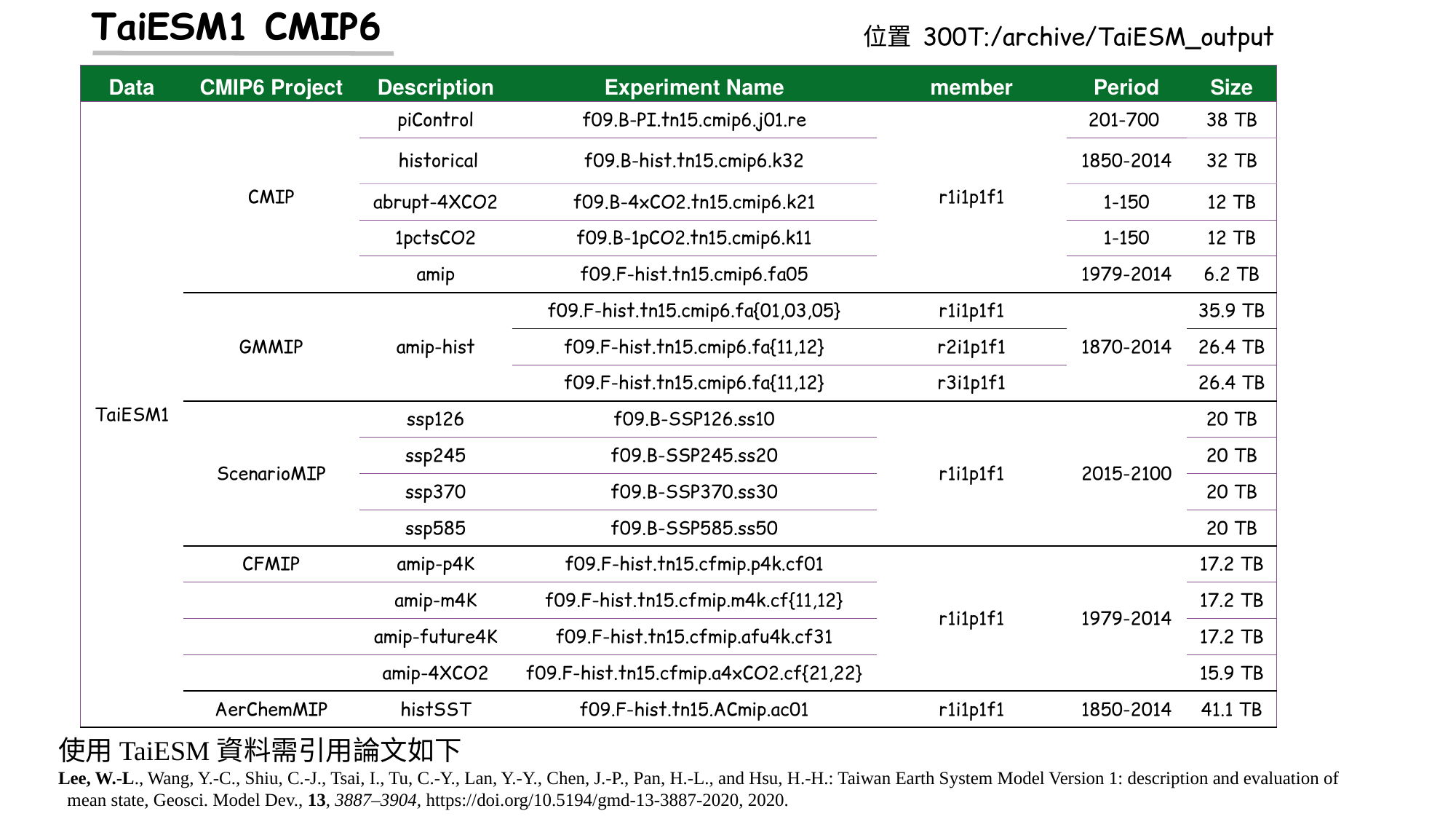

TaiESM1 CMIP6
位置 300T:/archive/TaiESM_output
| Data | CMIP6 Project | Description | Experiment Name | member | Period | Size |
| --- | --- | --- | --- | --- | --- | --- |
| TaiESM1 | CMIP | piControl | f09.B-PI.tn15.cmip6.j01.re | r1i1p1f1 | 201-700 | 38 TB |
|  |  | historical | f09.B-hist.tn15.cmip6.k32 |  | 1850-2014 | 32 TB |
|  |  | abrupt-4XCO2 | f09.B-4xCO2.tn15.cmip6.k21 |  | 1-150 | 12 TB |
|  |  | 1pctsCO2 | f09.B-1pCO2.tn15.cmip6.k11 |  | 1-150 | 12 TB |
|  |  | amip | f09.F-hist.tn15.cmip6.fa05 |  | 1979-2014 | 6.2 TB |
|  | GMMIP | amip-hist | f09.F-hist.tn15.cmip6.fa{01,03,05} | r1i1p1f1 | 1870-2014 | 35.9 TB |
|  |  |  | f09.F-hist.tn15.cmip6.fa{11,12} | r2i1p1f1 |  | 26.4 TB |
|  |  |  | f09.F-hist.tn15.cmip6.fa{11,12} | r3i1p1f1 |  | 26.4 TB |
|  | ScenarioMIP | ssp126 | f09.B-SSP126.ss10 | r1i1p1f1 | 2015-2100 | 20 TB |
|  |  | ssp245 | f09.B-SSP245.ss20 |  |  | 20 TB |
|  |  | ssp370 | f09.B-SSP370.ss30 |  |  | 20 TB |
|  |  | ssp585 | f09.B-SSP585.ss50 |  |  | 20 TB |
|  | CFMIP | amip-p4K | f09.F-hist.tn15.cfmip.p4k.cf01 | r1i1p1f1 | 1979-2014 | 17.2 TB |
|  |  | amip-m4K | f09.F-hist.tn15.cfmip.m4k.cf{11,12} |  |  | 17.2 TB |
|  |  | amip-future4K | f09.F-hist.tn15.cfmip.afu4k.cf31 |  |  | 17.2 TB |
|  |  | amip-4XCO2 | f09.F-hist.tn15.cfmip.a4xCO2.cf{21,22} |  |  | 15.9 TB |
|  | AerChemMIP | histSST | f09.F-hist.tn15.ACmip.ac01 | r1i1p1f1 | 1850-2014 | 41.1 TB |
使用TaiESM資料需引用論文如下
Lee, W.-L., Wang, Y.-C., Shiu, C.-J., Tsai, I., Tu, C.-Y., Lan, Y.-Y., Chen, J.-P., Pan, H.-L., and Hsu, H.-H.: Taiwan Earth System Model Version 1: description and evaluation of
  mean state, Geosci. Model Dev., 13, 3887–3904, https://doi.org/10.5194/gmd-13-3887-2020, 2020.